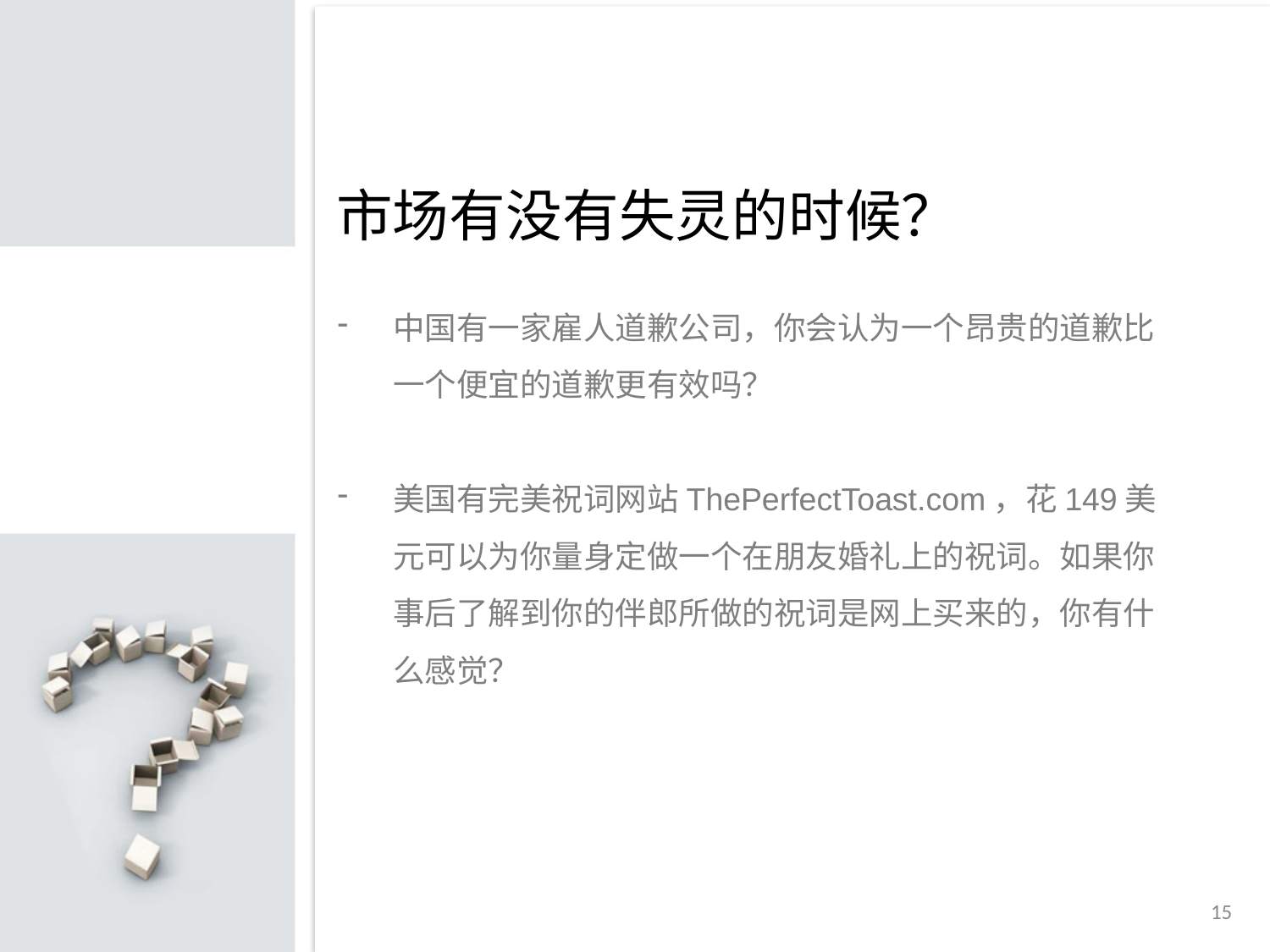

市场有没有失灵的时候？
中国有一家雇人道歉公司，你会认为一个昂贵的道歉比一个便宜的道歉更有效吗？

美国有完美祝词网站ThePerfectToast.com，花149美元可以为你量身定做一个在朋友婚礼上的祝词。如果你事后了解到你的伴郎所做的祝词是网上买来的，你有什么感觉？
点击添加标题
点击添加标题
点击添加标题
15